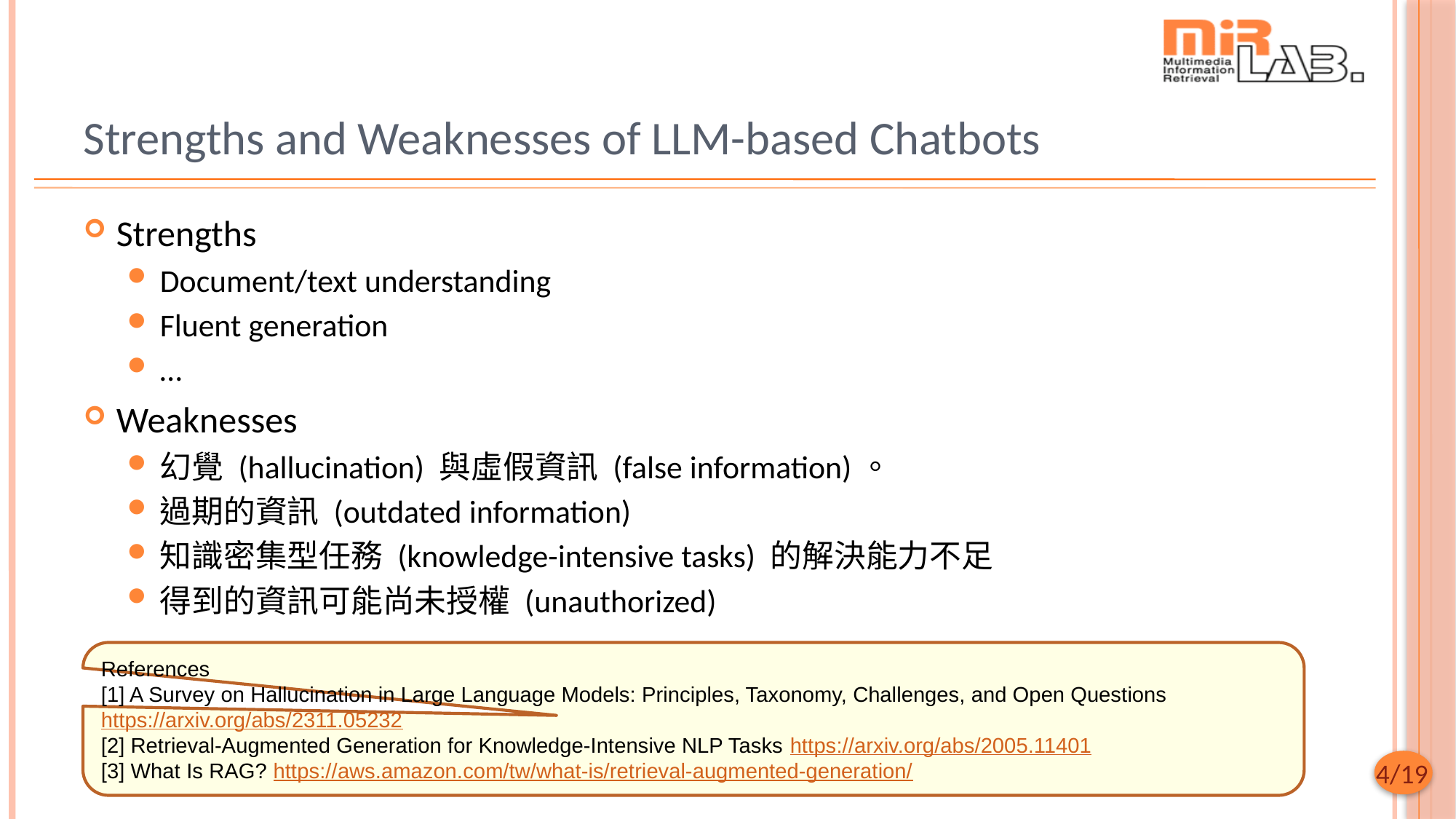

# Strengths and Weaknesses of LLM-based Chatbots
Strengths
Document/text understanding
Fluent generation
…
Weaknesses
幻覺 (hallucination) 與虛假資訊 (false information)。
過期的資訊 (outdated information)
知識密集型任務 (knowledge-intensive tasks) 的解決能力不足
得到的資訊可能尚未授權 (unauthorized)

References
[1] A Survey on Hallucination in Large Language Models: Principles, Taxonomy, Challenges, and Open Questions https://arxiv.org/abs/2311.05232
[2] Retrieval-Augmented Generation for Knowledge-Intensive NLP Tasks https://arxiv.org/abs/2005.11401
[3] What Is RAG? https://aws.amazon.com/tw/what-is/retrieval-augmented-generation/